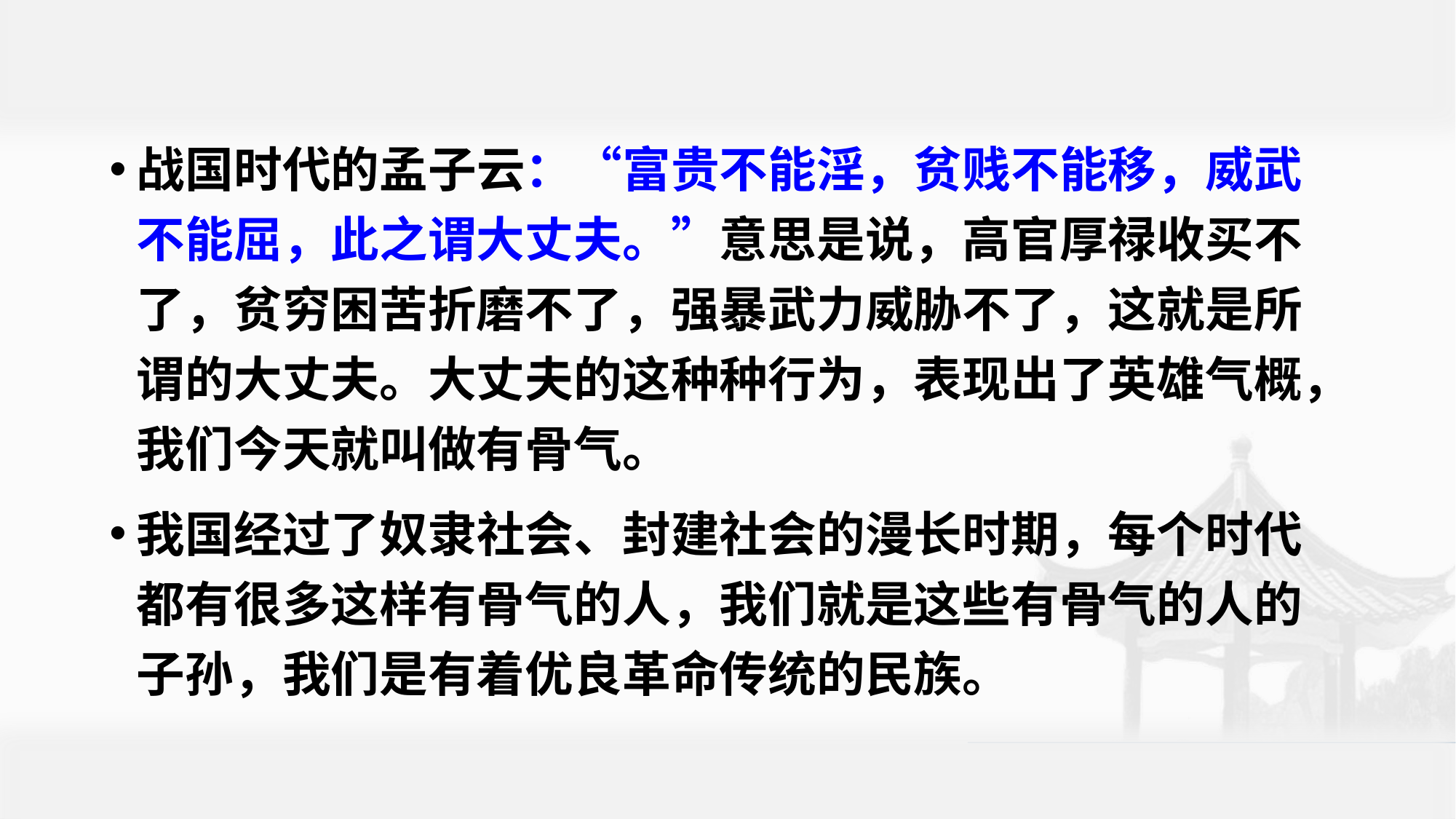

战国时代的孟子云：“富贵不能淫，贫贱不能移，威武不能屈，此之谓大丈夫。”意思是说，高官厚禄收买不了，贫穷困苦折磨不了，强暴武力威胁不了，这就是所谓的大丈夫。大丈夫的这种种行为，表现出了英雄气概，我们今天就叫做有骨气。
我国经过了奴隶社会、封建社会的漫长时期，每个时代都有很多这样有骨气的人，我们就是这些有骨气的人的子孙，我们是有着优良革命传统的民族。